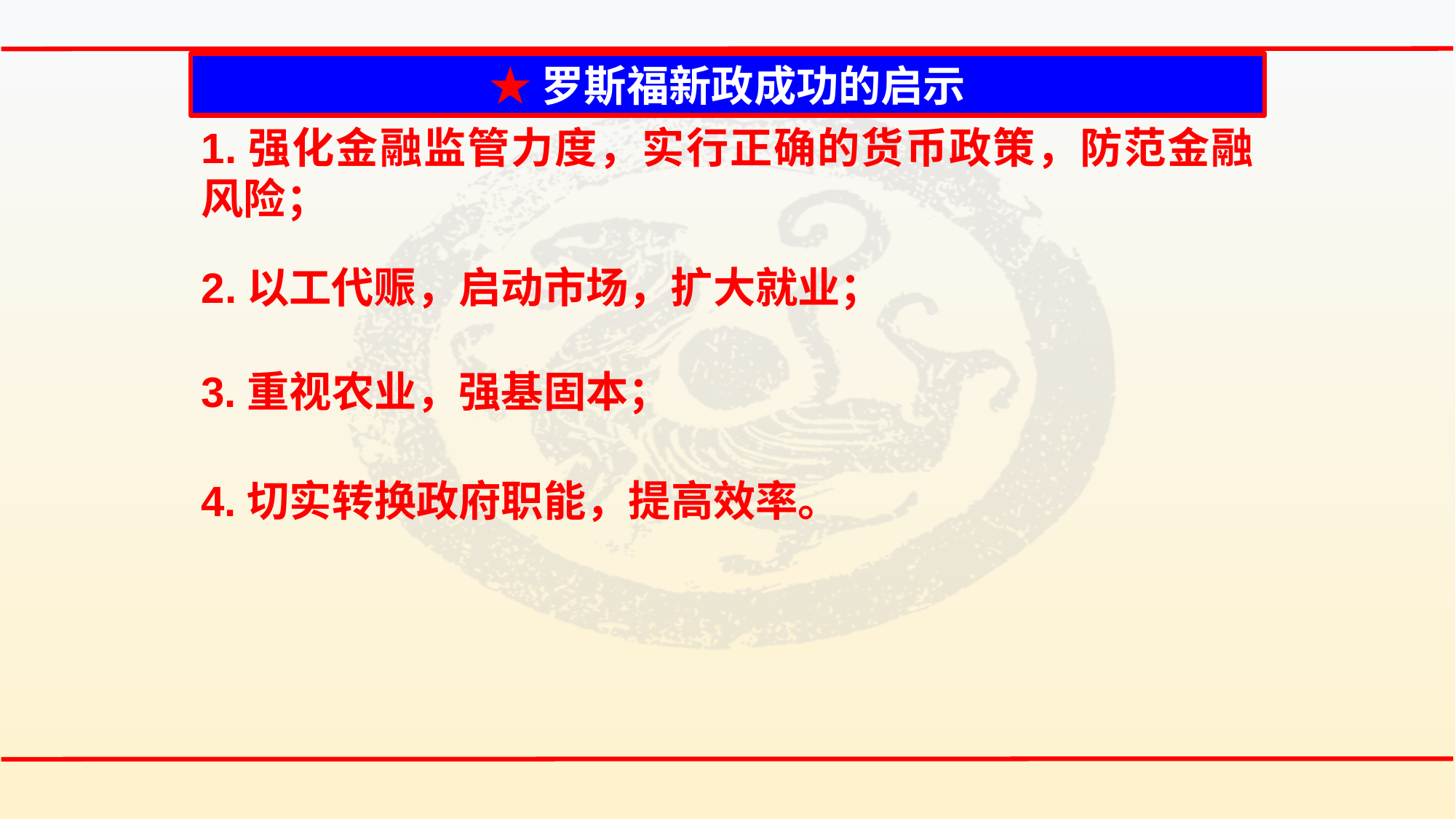

★罗斯福新政成功的启示
1.强化金融监管力度，实行正确的货币政策，防范金融风险；
2.以工代赈，启动市场，扩大就业；
3.重视农业，强基固本；
4.切实转换政府职能，提高效率。